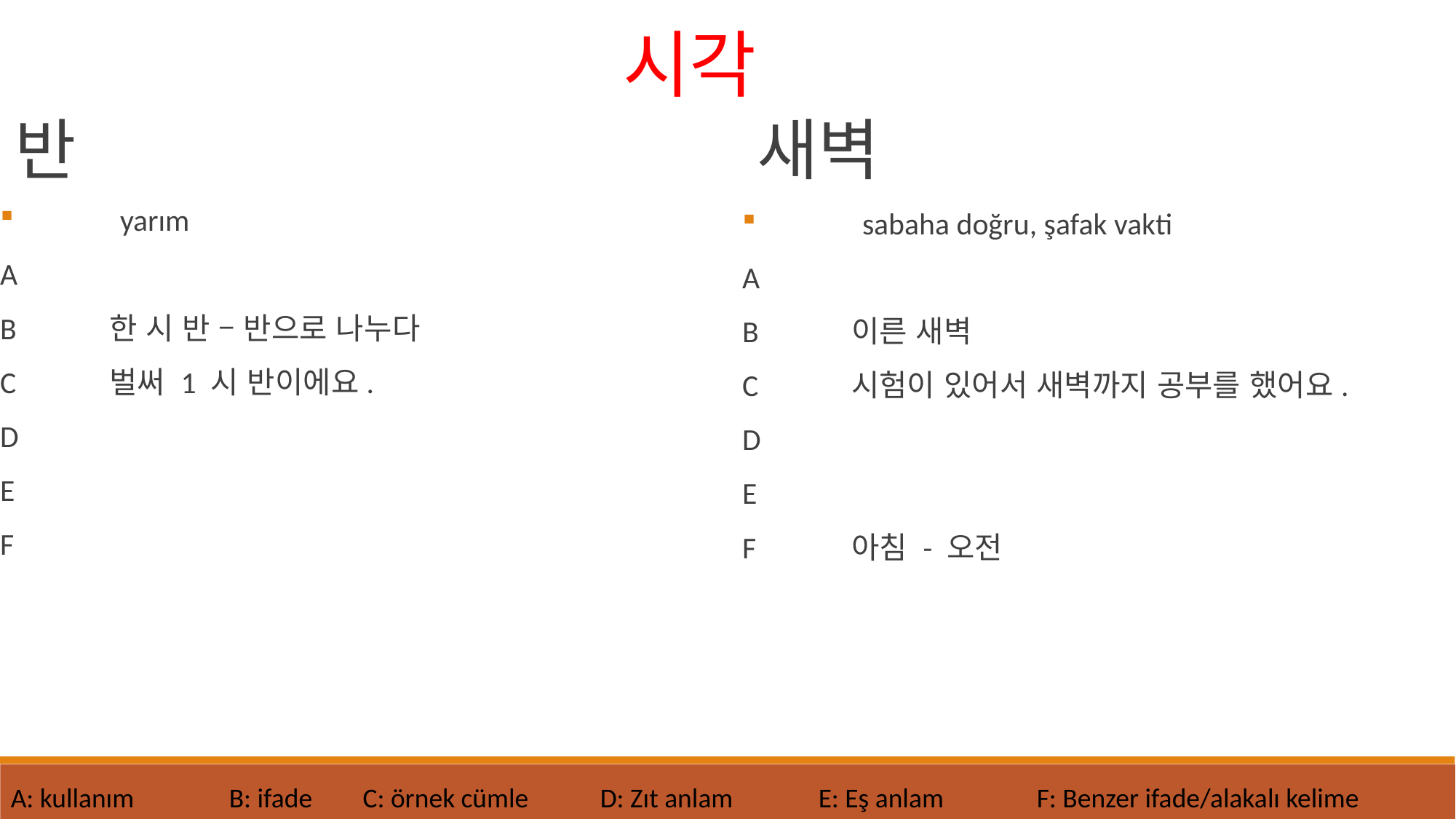

시각
반
새벽
	yarım
A
B	한 시 반 – 반으로 나누다
C	벌써 1 시 반이에요.
D
E
F

	sabaha doğru, şafak vakti
A
B	이른 새벽
C	시험이 있어서 새벽까지 공부를 했어요.
D
E
F	아침 - 오전
A: kullanım 	B: ifade	    C: örnek cümle
D: Zıt anlam	E: Eş anlam	F: Benzer ifade/alakalı kelime